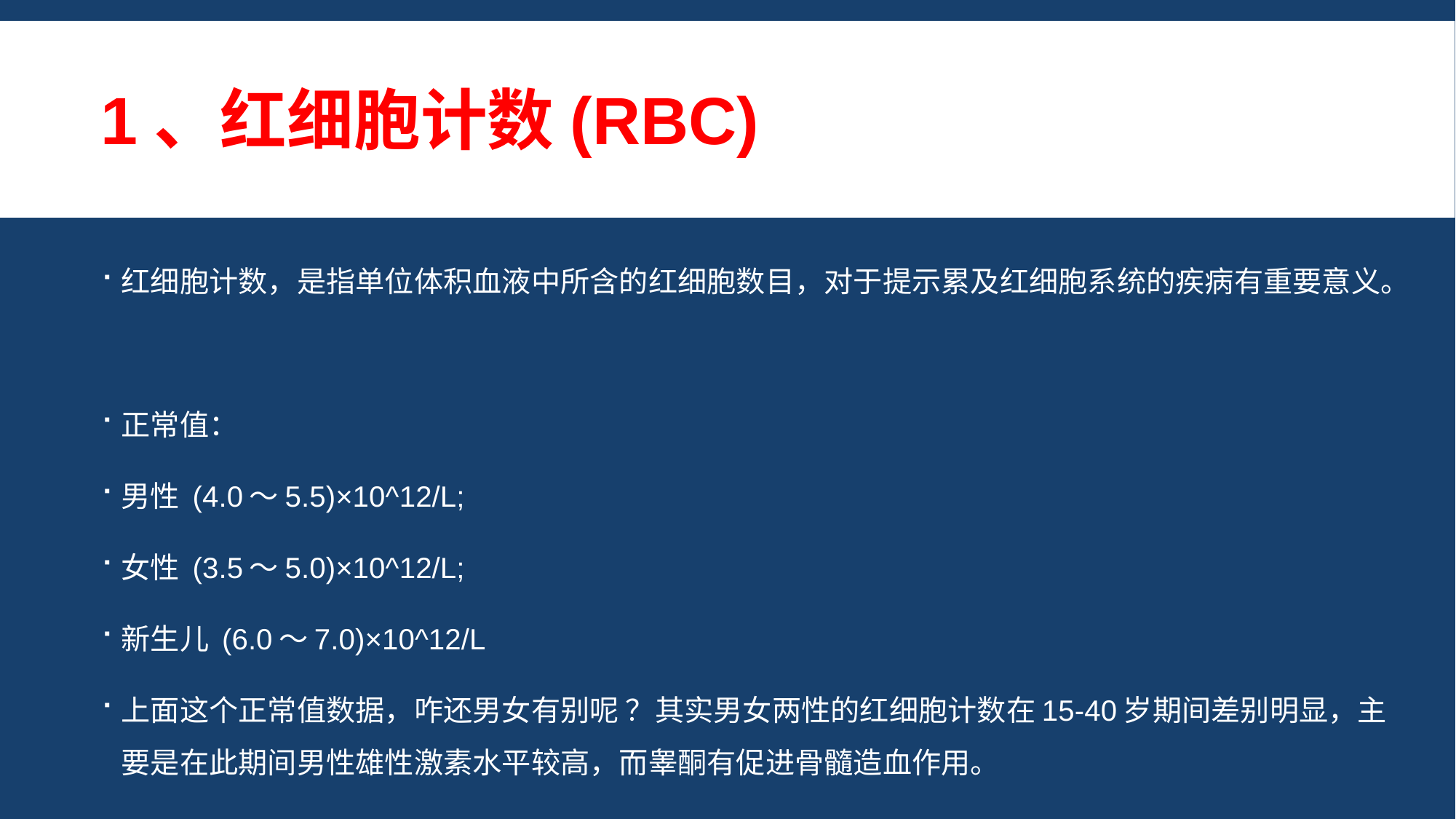

# 1、红细胞计数(RBC)
红细胞计数，是指单位体积血液中所含的红细胞数目，对于提示累及红细胞系统的疾病有重要意义。

正常值：
男性 (4.0～5.5)×10^12/L;
女性 (3.5～5.0)×10^12/L;
新生儿 (6.0～7.0)×10^12/L
上面这个正常值数据，咋还男女有别呢 ？其实男女两性的红细胞计数在15-40岁期间差别明显，主要是在此期间男性雄性激素水平较高，而睾酮有促进骨髓造血作用。